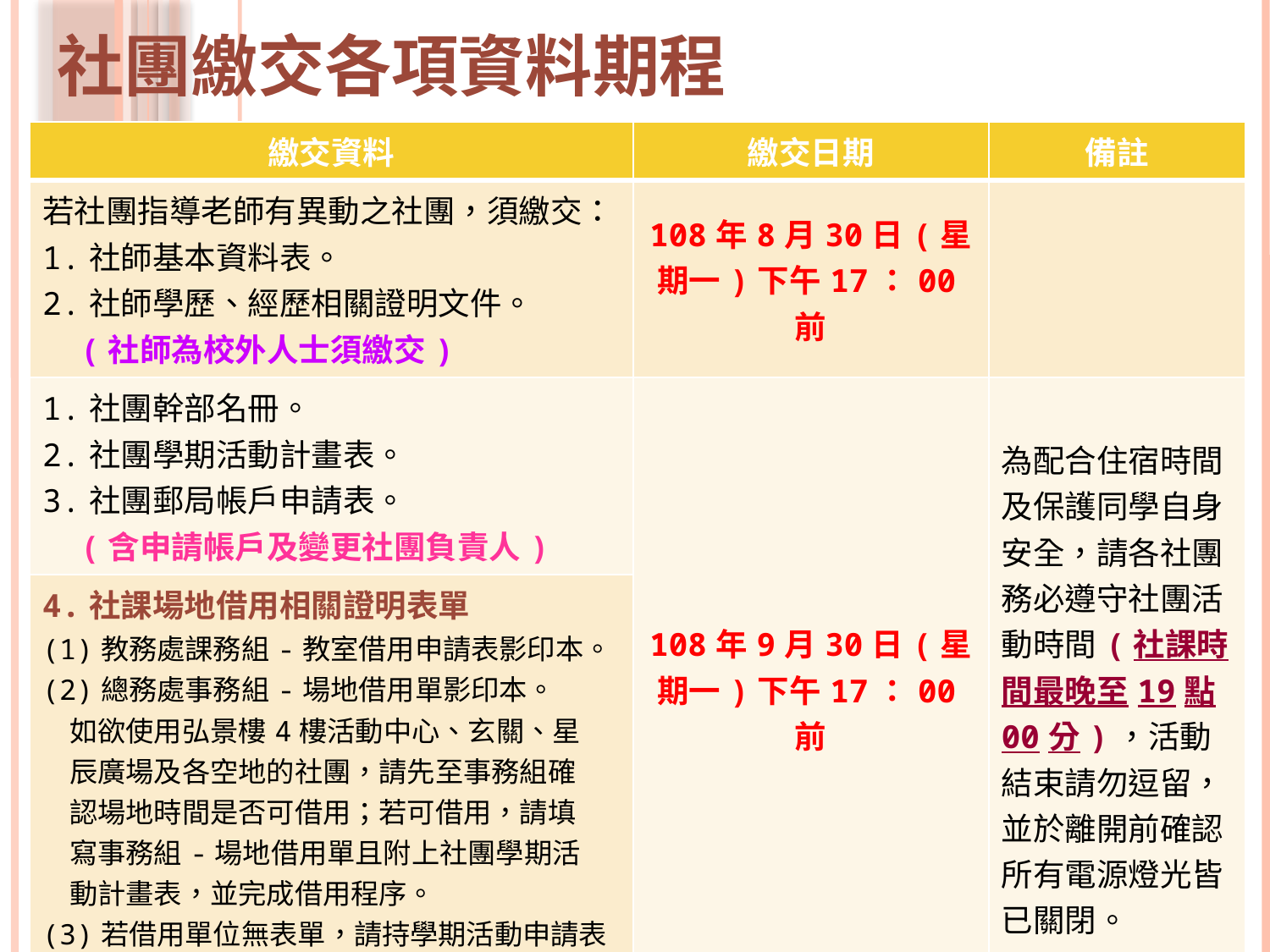

# 社團繳交各項資料期程
| 繳交資料 | 繳交日期 | 備註 |
| --- | --- | --- |
| 若社團指導老師有異動之社團，須繳交： 1.社師基本資料表。 2.社師學歷、經歷相關證明文件。 (社師為校外人士須繳交) | 108年8月30日(星期一)下午17：00前 |  |
| 1.社團幹部名冊。 2.社團學期活動計畫表。 3.社團郵局帳戶申請表。 (含申請帳戶及變更社團負責人) | 108年9月30日(星期一)下午17：00前 | 為配合住宿時間及保護同學自身安全，請各社團務必遵守社團活動時間(社課時間最晚至19點00分)，活動結束請勿逗留，並於離開前確認所有電源燈光皆已關閉。 |
| 4.社課場地借用相關證明表單 (1)教務處課務組-教室借用申請表影印本。 (2)總務處事務組-場地借用單影印本。 如欲使用弘景樓4樓活動中心、玄關、星 辰廣場及各空地的社團，請先至事務組確 認場地時間是否可借用；若可借用，請填 寫事務組-場地借用單且附上社團學期活 動計畫表，並完成借用程序。 (3)若借用單位無表單，請持學期活動申請表 向該單位借用，並請該單位核章後繳回。 |  |  |